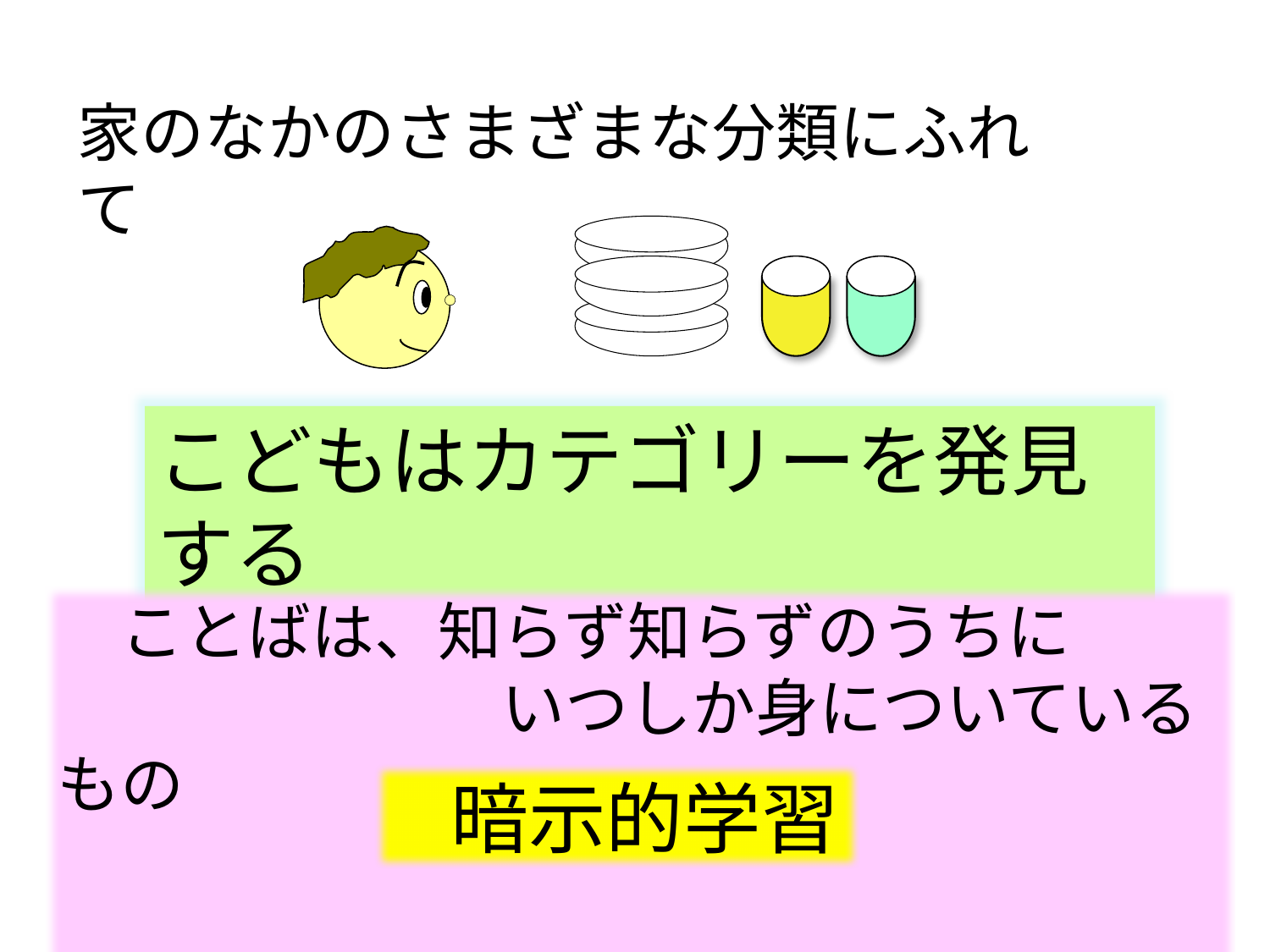

家のなかのさまざまな分類にふれて

こどもはカテゴリーを発見する
　ことばは、知らず知らずのうちに
　　　　　　　いつしか身についているもの

　暗示的学習